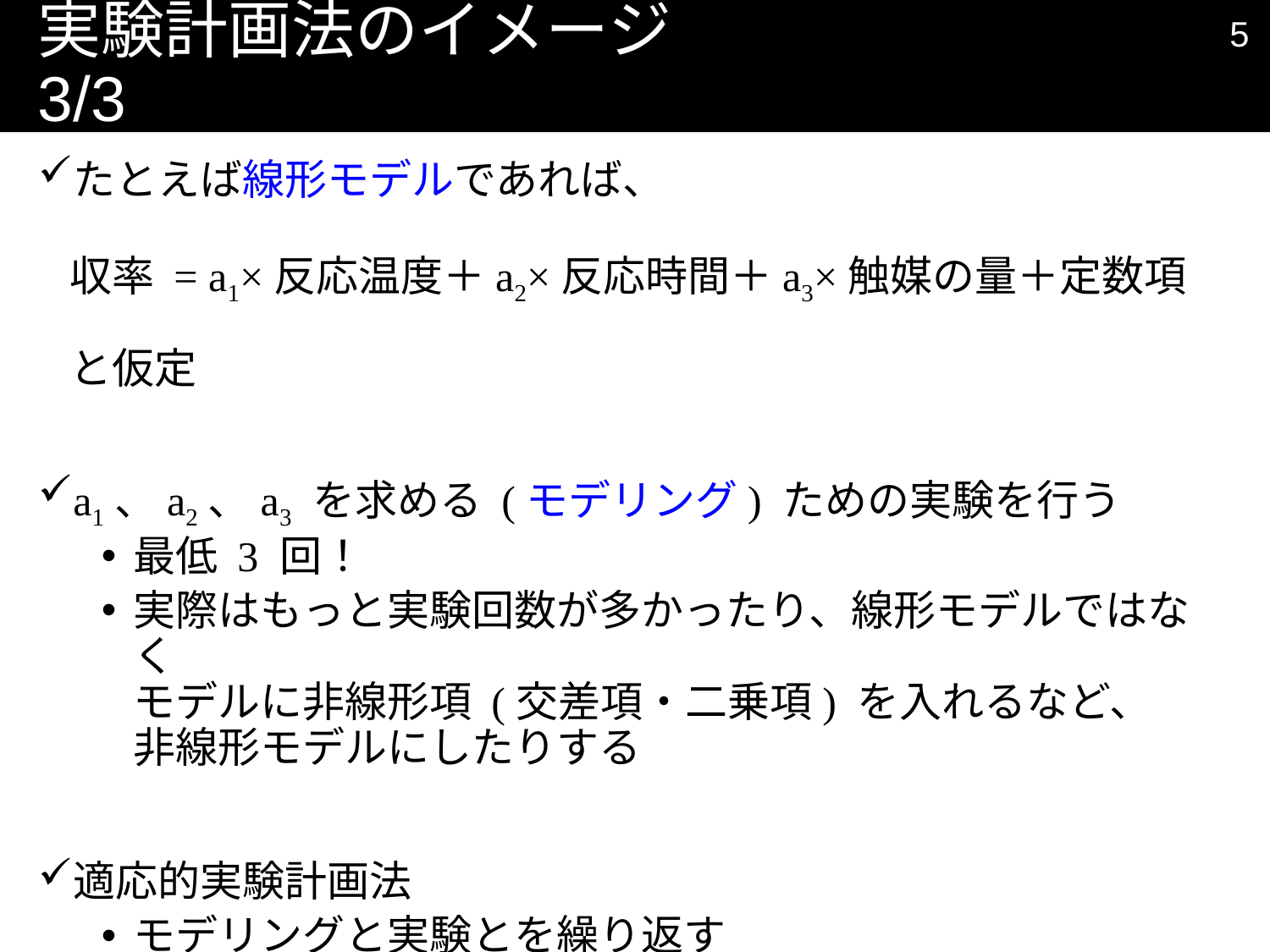

5
# 実験計画法のイメージ 3/3
たとえば線形モデルであれば、
収率 = a1×反応温度＋a2×反応時間＋a3×触媒の量＋定数項
と仮定

a1、a2、a3 を求める (モデリング) ための実験を行う
最低 3 回！
実際はもっと実験回数が多かったり、線形モデルではなく
モデルに非線形項 (交差項・二乗項) を入れるなど、
非線形モデルにしたりする

適応的実験計画法
モデリングと実験とを繰り返す